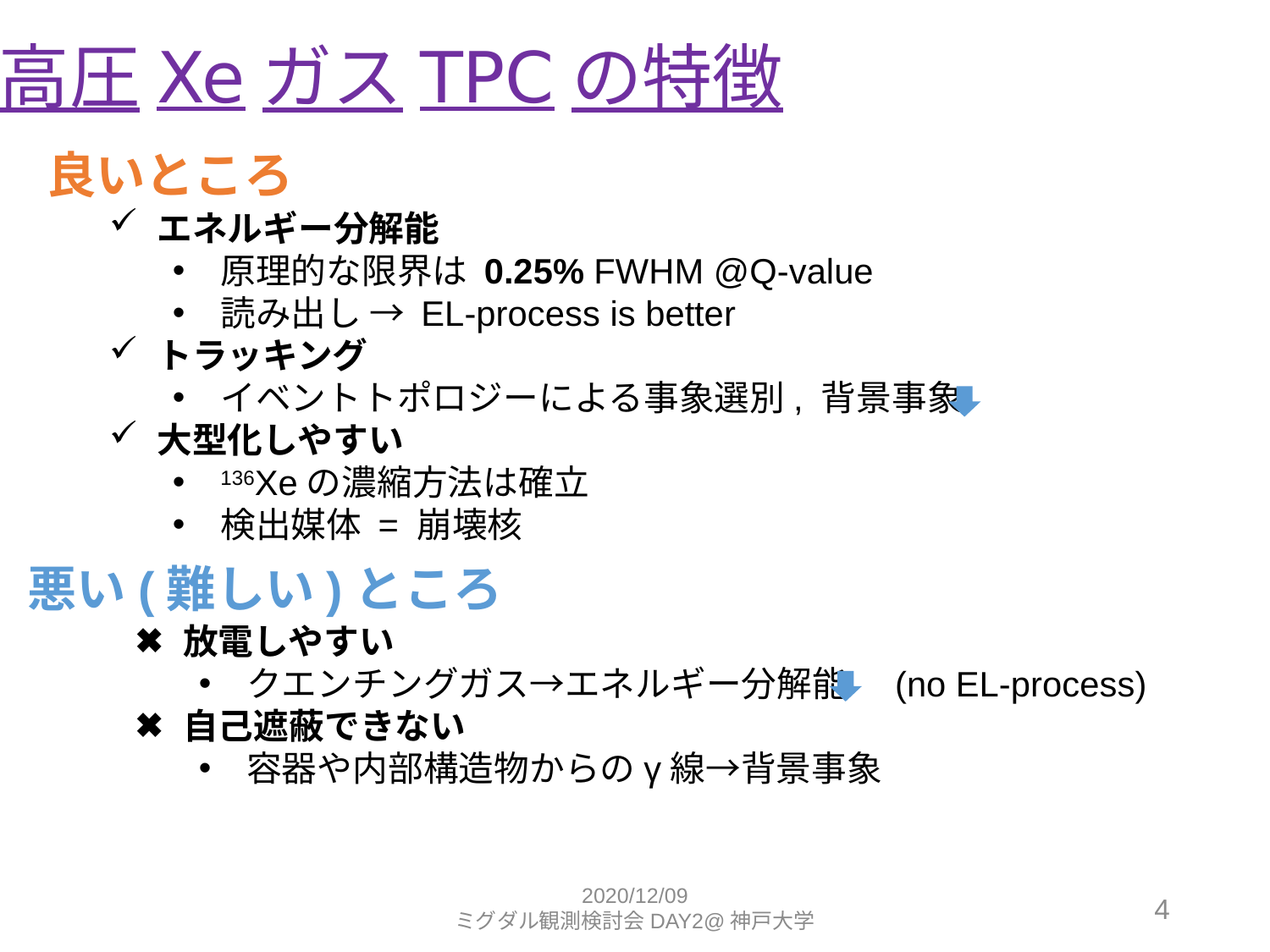

高圧XeガスTPCの特徴
良いところ
エネルギー分解能
原理的な限界は 0.25% FWHM @Q-value
読み出し → EL-process is better
トラッキング
イベントトポロジーによる事象選別, 背景事象
大型化しやすい
136Xeの濃縮方法は確立
検出媒体 = 崩壊核

悪い(難しい)ところ
放電しやすい
クエンチングガス→エネルギー分解能     (no EL-process)
自己遮蔽できない
容器や内部構造物からのγ線→背景事象

2020/12/09
ミグダル観測検討会DAY2@神戸大学
4